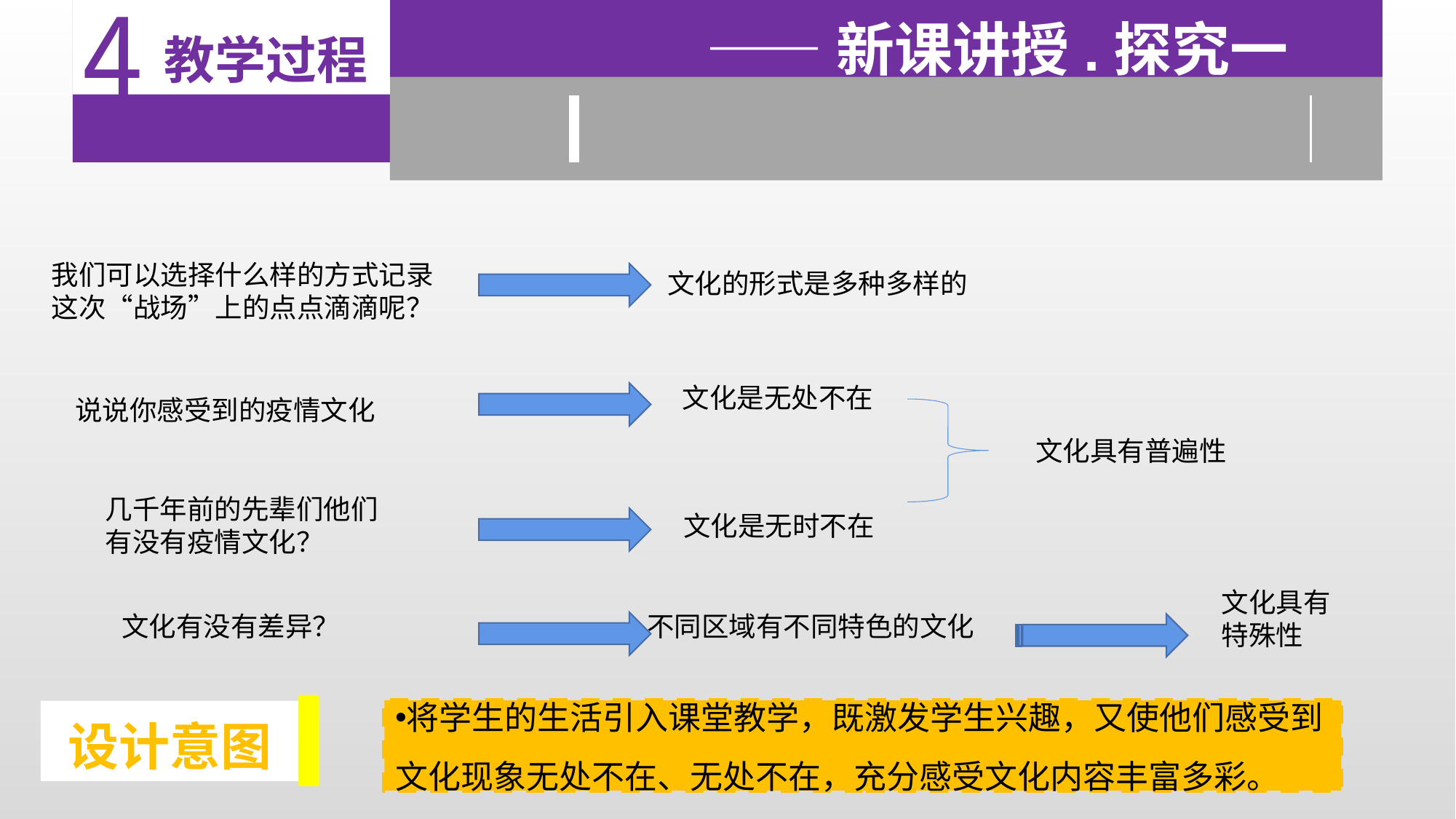

4
     教学过程

——新课讲授.探究一

我们可以选择什么样的方式记录这次“战场”上的点点滴滴呢？
文化的形式是多种多样的

文化是无处不在

说说你感受到的疫情文化

文化具有普遍性
几千年前的先辈们他们有没有疫情文化？
文化是无时不在

文化具有特殊性
文化有没有差异？
不同区域有不同特色的文化

将学生的生活引入课堂教学，既激发学生兴趣，又使他们感受到文化现象无处不在、无处不在，充分感受文化内容丰富多彩。

设计意图

设计意图